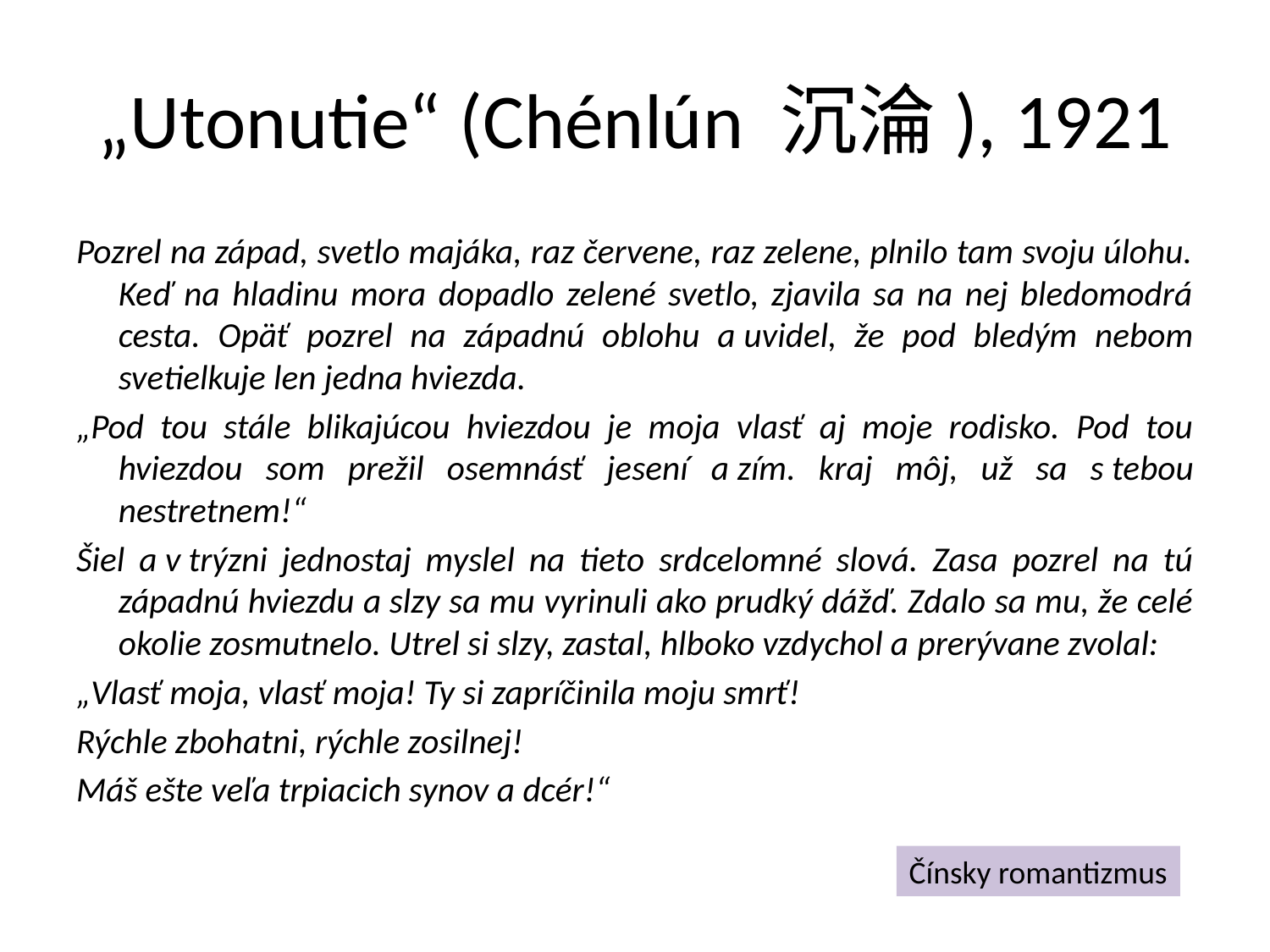

# „Utonutie“ (Chénlún 沉淪), 1921
Pozrel na západ, svetlo majáka, raz červene, raz zelene, plnilo tam svoju úlohu. Keď na hladinu mora dopadlo zelené svetlo, zjavila sa na nej bledomodrá cesta. Opäť pozrel na západnú oblohu a uvidel, že pod bledým nebom svetielkuje len jedna hviezda.
„Pod tou stále blikajúcou hviezdou je moja vlasť aj moje rodisko. Pod tou hviezdou som prežil osemnásť jesení a zím. kraj môj, už sa s tebou nestretnem!“
Šiel a v trýzni jednostaj myslel na tieto srdcelomné slová. Zasa pozrel na tú západnú hviezdu a slzy sa mu vyrinuli ako prudký dážď. Zdalo sa mu, že celé okolie zosmutnelo. Utrel si slzy, zastal, hlboko vzdychol a prerývane zvolal:
„Vlasť moja, vlasť moja! Ty si zapríčinila moju smrť!
Rýchle zbohatni, rýchle zosilnej!
Máš ešte veľa trpiacich synov a dcér!“

Čínsky romantizmus